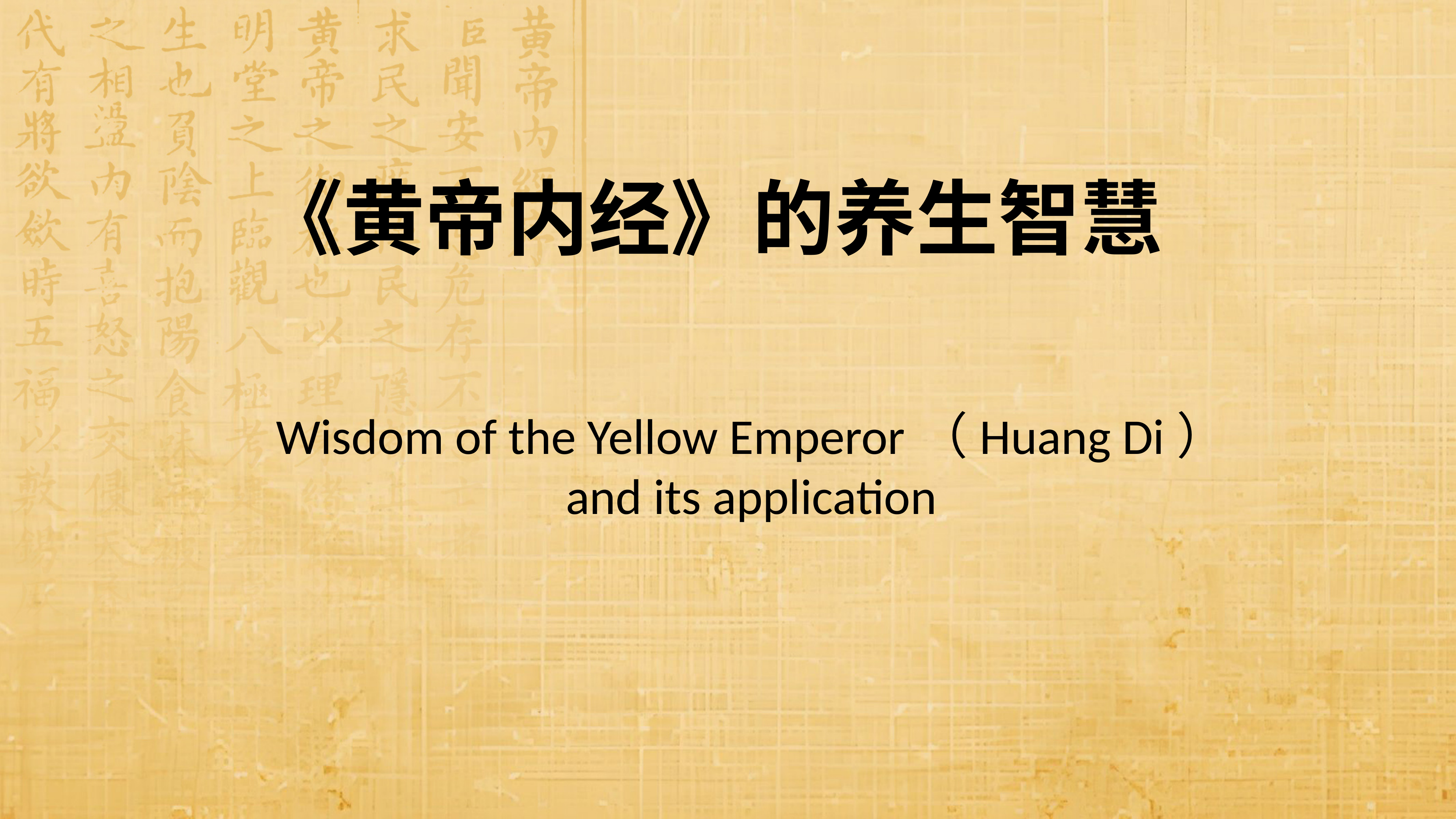

《黄帝内经》的养生智慧

Wisdom of the Yellow Emperor（Huang Di）
and its application